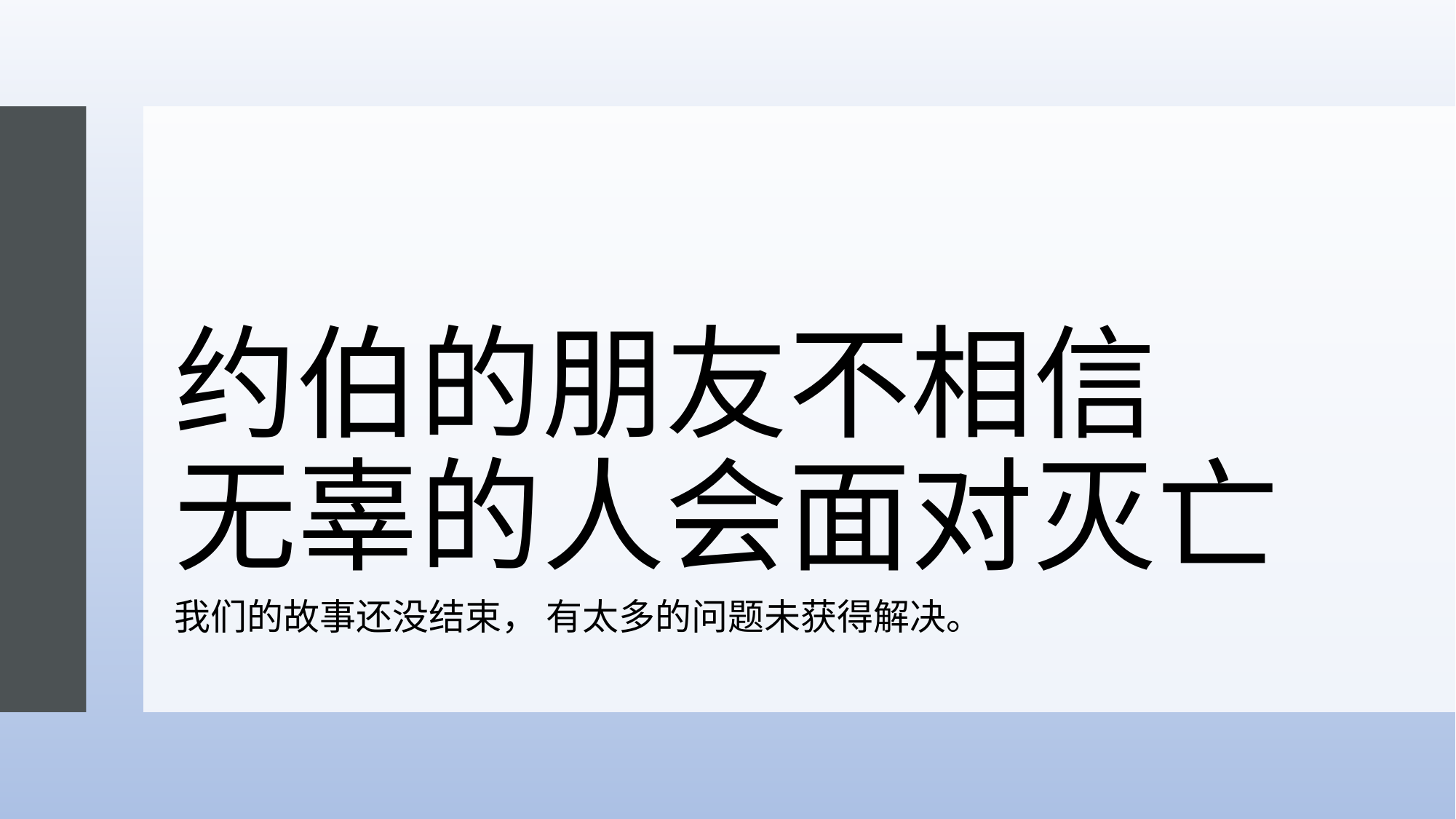

# 约伯的朋友不相信 无辜的人会面对灭亡
我们的故事还没结束， 有太多的问题未获得解决。